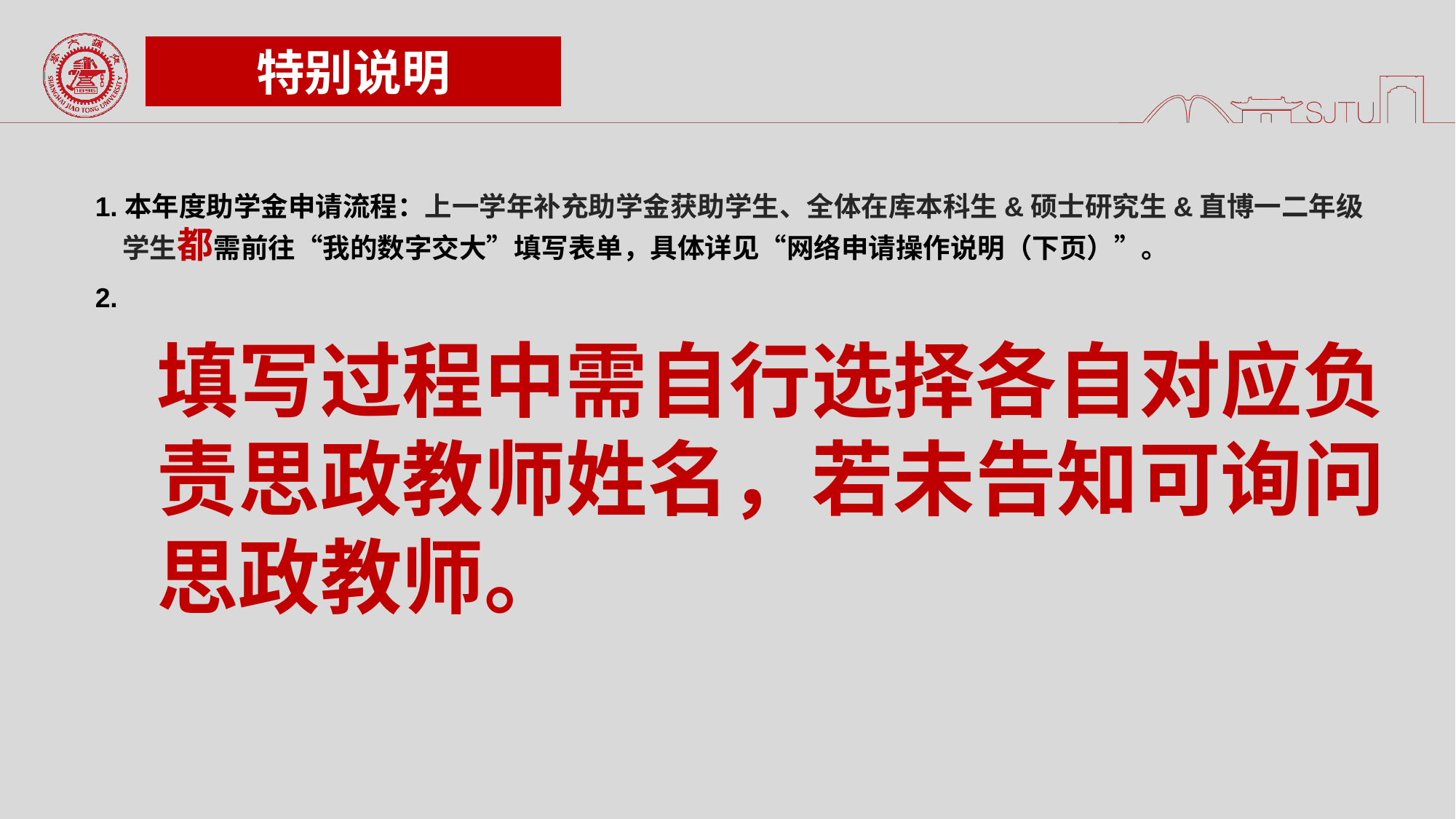

特别说明

1.本年度助学金申请流程：上一学年补充助学金获助学生、全体在库本科生&硕士研究生&直博一二年级学生都需前往“我的数字交大”填写表单，具体详见“网络申请操作说明（下页）”。
2.
填写过程中需自行选择各自对应负责思政教师姓名，若未告知可询问思政教师。